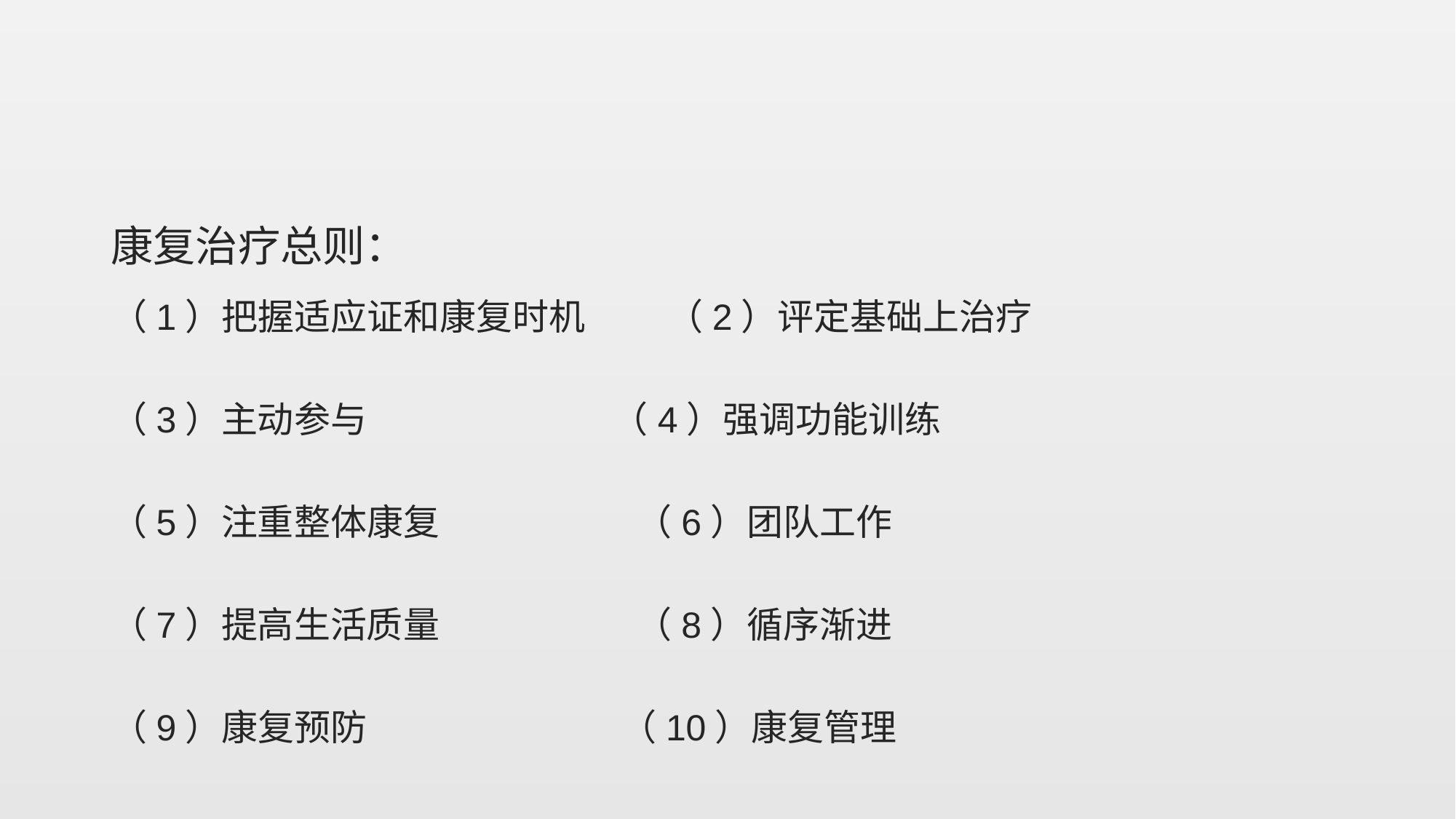

#
康复治疗总则：
（1）把握适应证和康复时机          （2）评定基础上治疗
（3）主动参与                              （4）强调功能训练
（5）注重整体康复                        （6）团队工作
（7）提高生活质量                        （8）循序渐进
（9）康复预防                               （10）康复管理